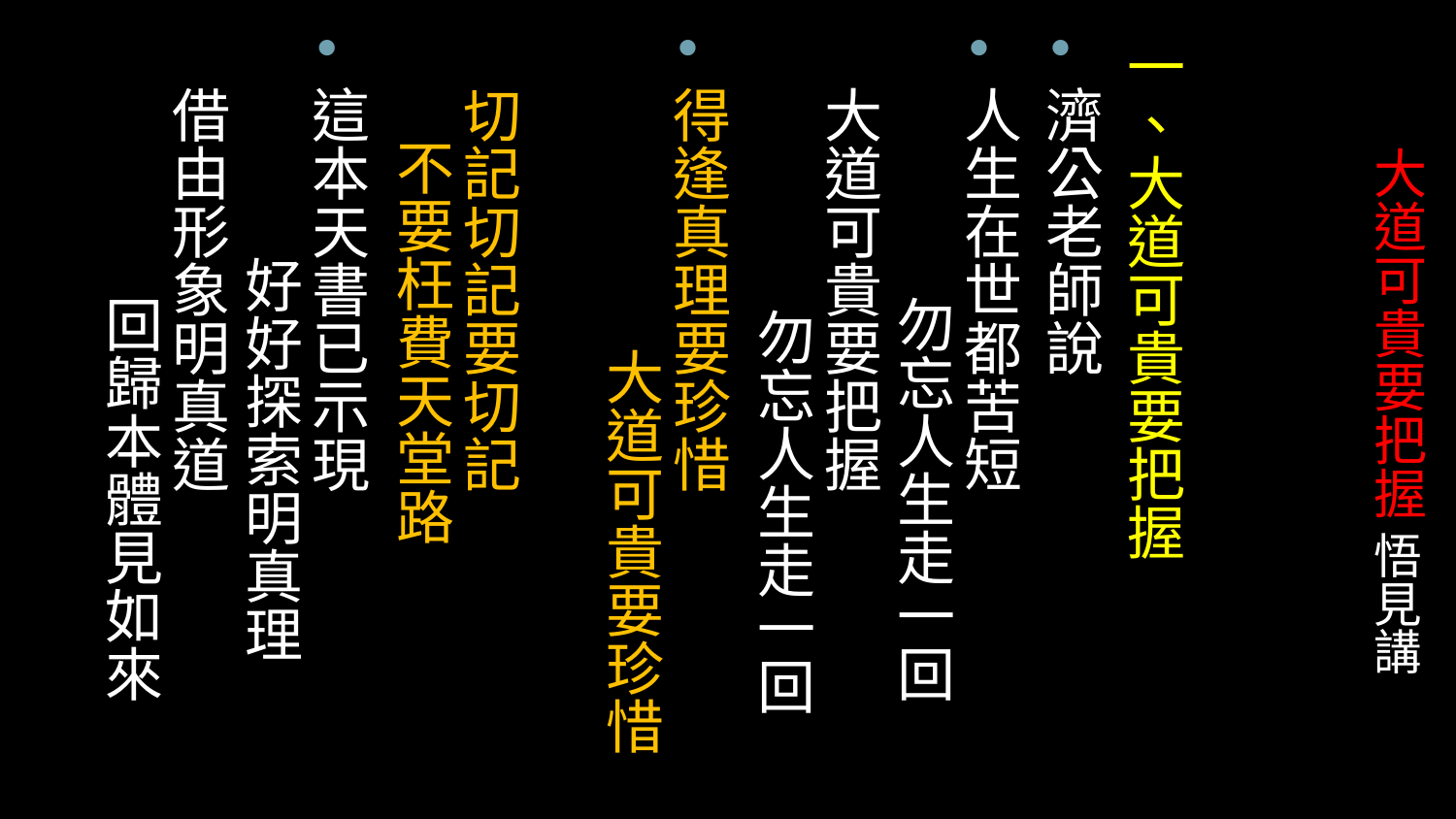

一、大道可貴要把握
濟公老師說
人生在世都苦短　                                  勿忘人生走一回　
大道可貴要把握　                                   勿忘人生走一回
得逢真理要珍惜　                                      大道可貴要珍惜　
切記切記要切記　                      不要枉費天堂路
這本天書已示現　                               好好探索明真理　
借由形象明真道　                                  回歸本體見如來好）
# 大道可貴要把握 悟見講